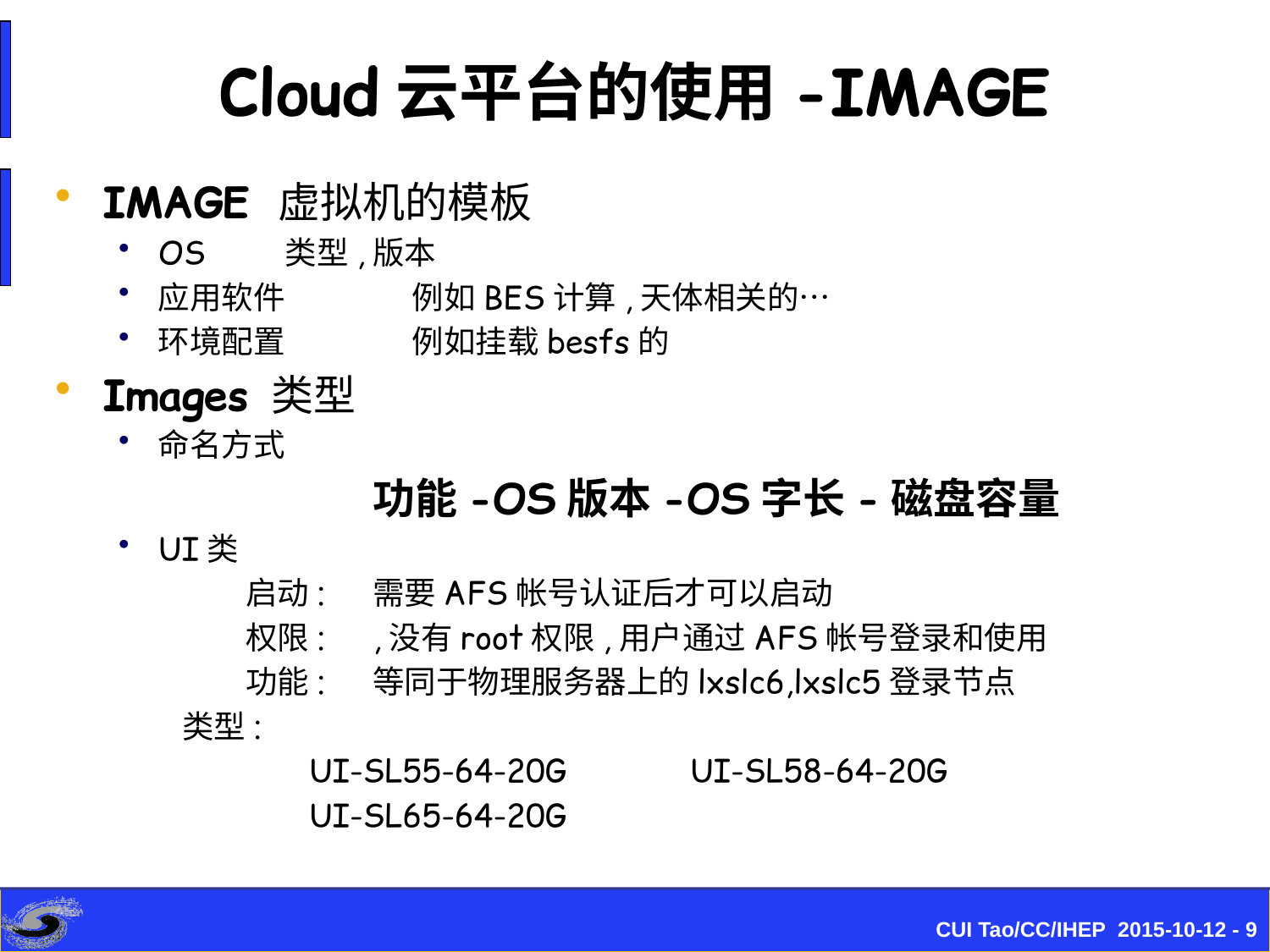

# Cloud云平台的使用-IMAGE
IMAGE 虚拟机的模板
OS	类型,版本
应用软件	例如BES计算,天体相关的…
环境配置 	例如挂载besfs的
Images 类型
命名方式
		功能-OS版本-OS字长-磁盘容量
UI类
	启动:	需要AFS帐号认证后才可以启动
	权限:	,没有root权限,用户通过AFS帐号登录和使用
	功能:	等同于物理服务器上的lxslc6,lxslc5登录节点
类型:
	UI-SL55-64-20G	UI-SL58-64-20G
	UI-SL65-64-20G

CUI Tao/CC/IHEP  2015-10-12 - 9